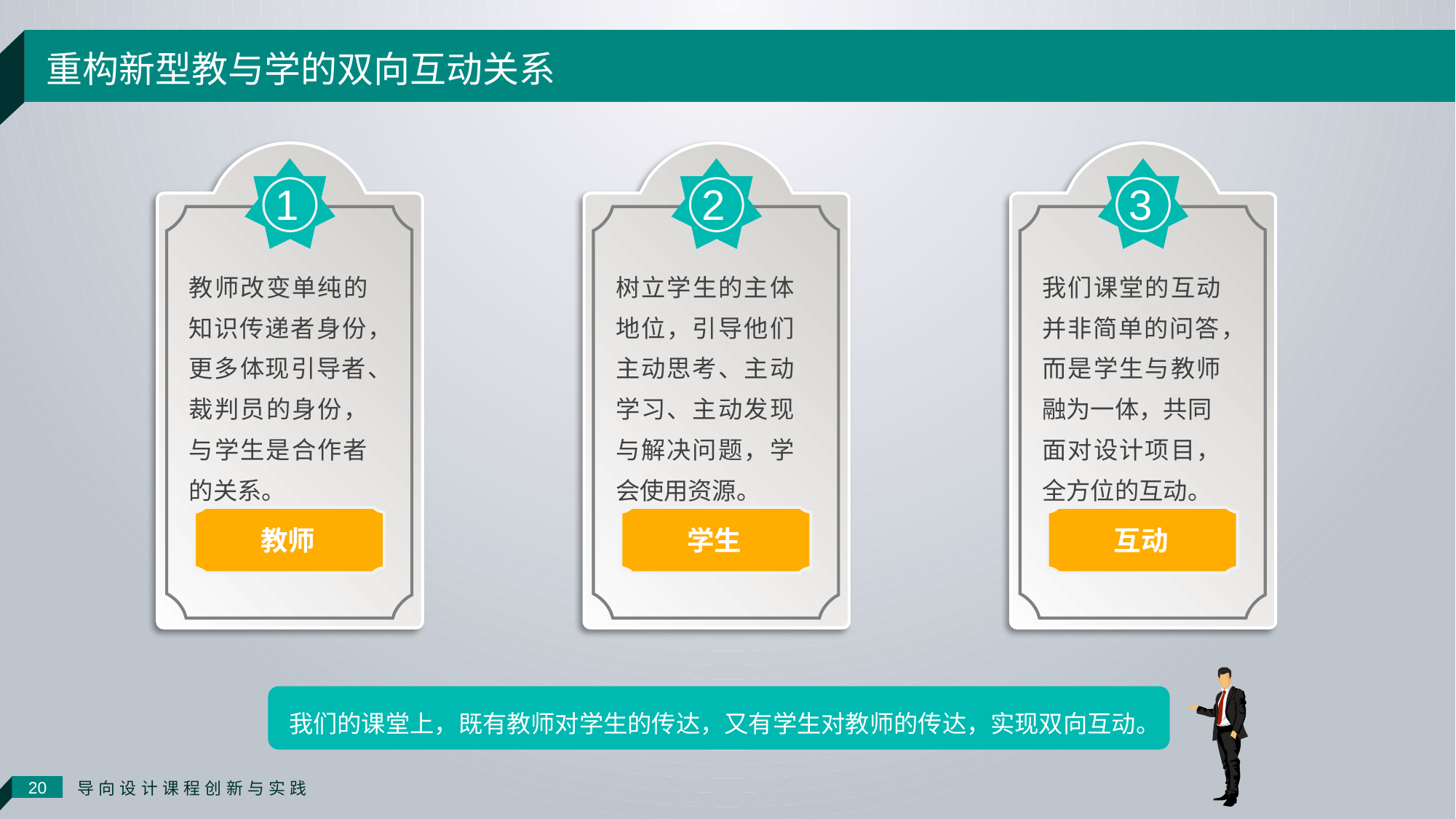

20

重构新型教与学的双向互动关系

1

教师改变单纯的知识传递者身份，更多体现引导者、裁判员的身份，与学生是合作者的关系。

教师

2

树立学生的主体地位，引导他们主动思考、主动学习、主动发现与解决问题，学会使用资源。

学生

3

我们课堂的互动并非简单的问答，而是学生与教师融为一体，共同
面对设计项目，全方位的互动。

互动

我们的课堂上，既有教师对学生的传达，又有学生对教师的传达，实现双向互动。
导向设计课程创新与实践